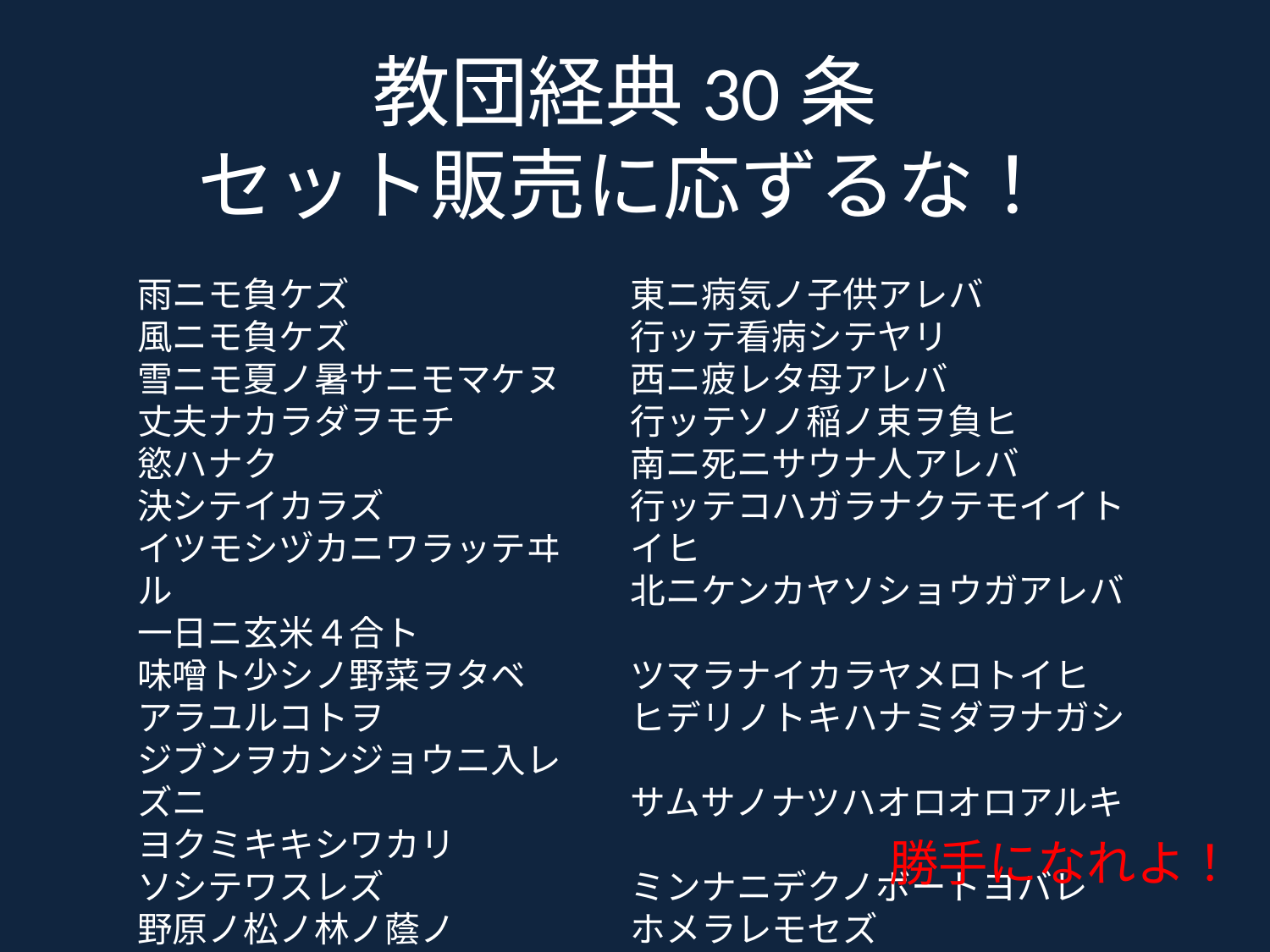

# 教団経典30条 セット販売に応ずるな！
東ニ病気ノ子供アレバ
行ッテ看病シテヤリ
西ニ疲レタ母アレバ
行ッテソノ稲ノ束ヲ負ヒ
南ニ死ニサウナ人アレバ
行ッテコハガラナクテモイイトイヒ
北ニケンカヤソショウガアレバ
ツマラナイカラヤメロトイヒ
ヒデリノトキハナミダヲナガシ
サムサノナツハオロオロアルキ
ミンナニデクノボートヨバレ
ホメラレモセズ
クニモサレズ
サウイフモノニ
ワタシハナリタイ
雨ニモ負ケズ
風ニモ負ケズ
雪ニモ夏ノ暑サニモマケヌ
丈夫ナカラダヲモチ
慾ハナク
決シテイカラズ
イツモシヅカニワラッテヰル
一日ニ玄米４合ト
味噌ト少シノ野菜ヲタベ
アラユルコトヲ
ジブンヲカンジョウニ入レズニ
ヨクミキキシワカリ
ソシテワスレズ
野原ノ松ノ林ノ蔭ノ
小サナ萱ブキノ小屋ニヰテ
勝手になれよ！